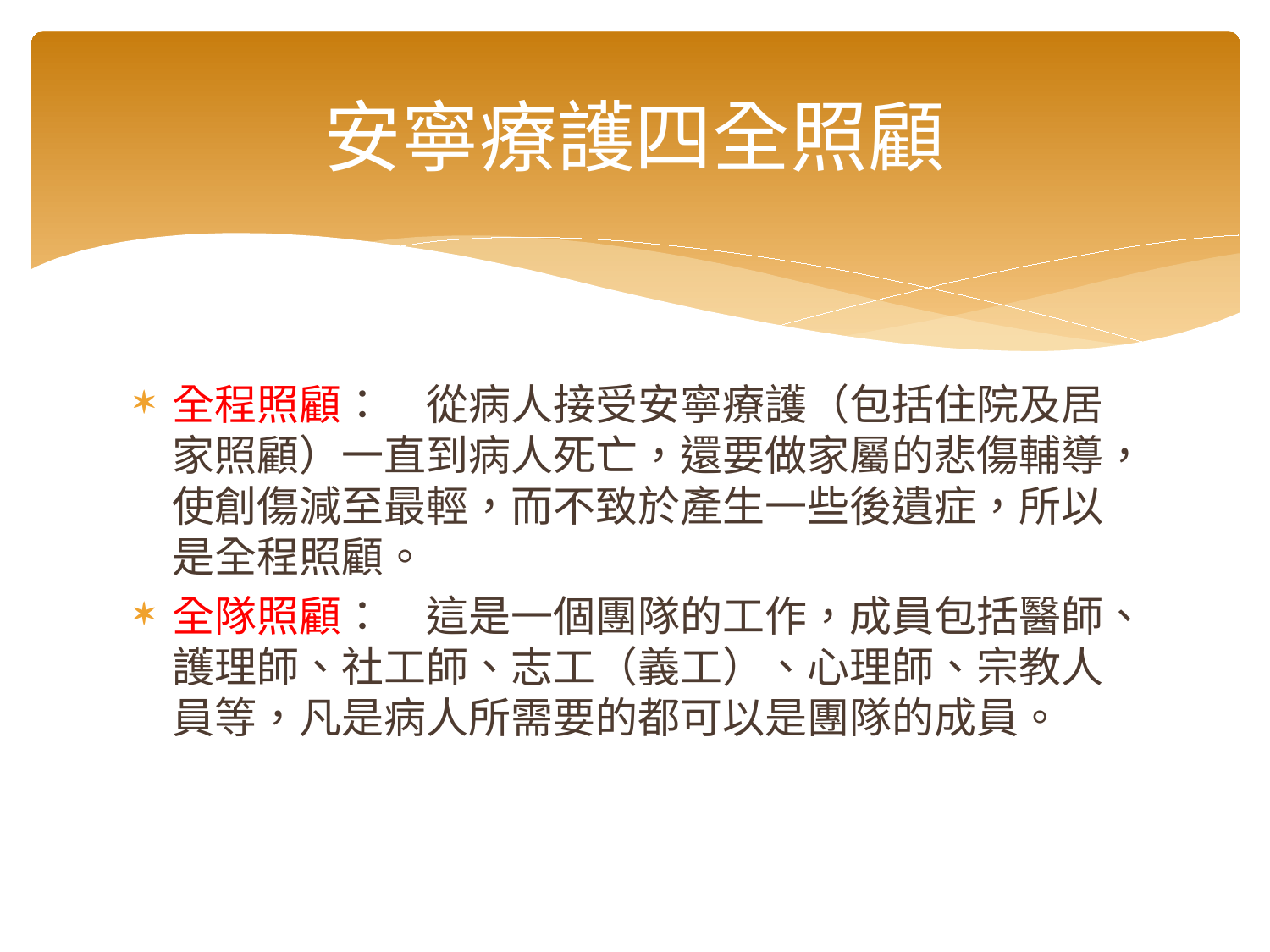

# 安寧療護四全照顧
全程照顧：	從病人接受安寧療護（包括住院及居家照顧）一直到病人死亡，還要做家屬的悲傷輔導，使創傷減至最輕，而不致於產生一些後遺症，所以是全程照顧。
全隊照顧：	這是一個團隊的工作，成員包括醫師、護理師、社工師、志工（義工）、心理師、宗教人員等，凡是病人所需要的都可以是團隊的成員。